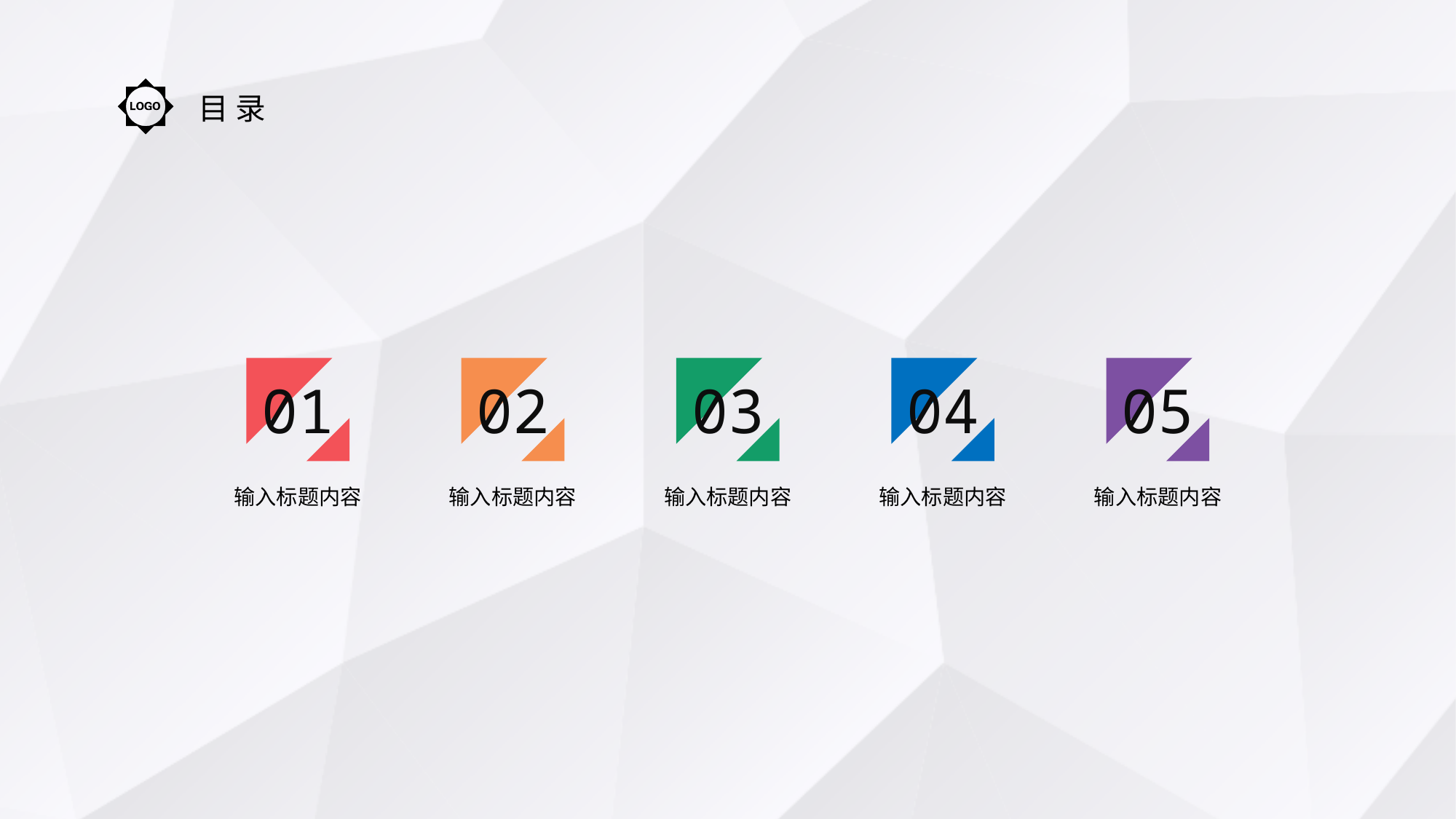

目 录

01
02
03
04
05

输入标题内容
输入标题内容
输入标题内容
输入标题内容
输入标题内容
延时